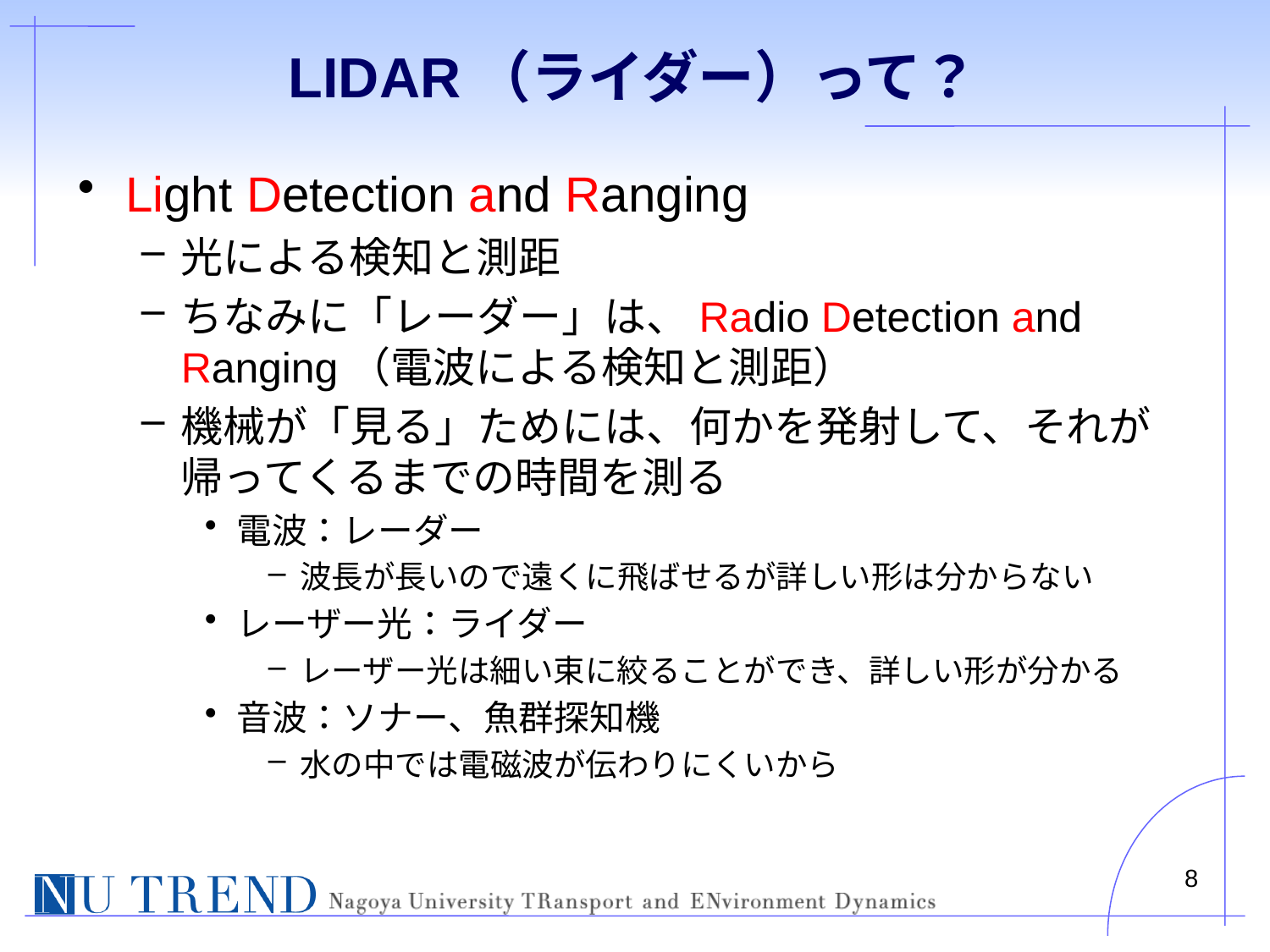

# LIDAR（ライダー）って？
Light Detection and Ranging
光による検知と測距
ちなみに「レーダー」は、Radio Detection and Ranging（電波による検知と測距）
機械が「見る」ためには、何かを発射して、それが帰ってくるまでの時間を測る
電波：レーダー
波長が長いので遠くに飛ばせるが詳しい形は分からない
レーザー光：ライダー
レーザー光は細い束に絞ることができ、詳しい形が分かる
音波：ソナー、魚群探知機
水の中では電磁波が伝わりにくいから
8